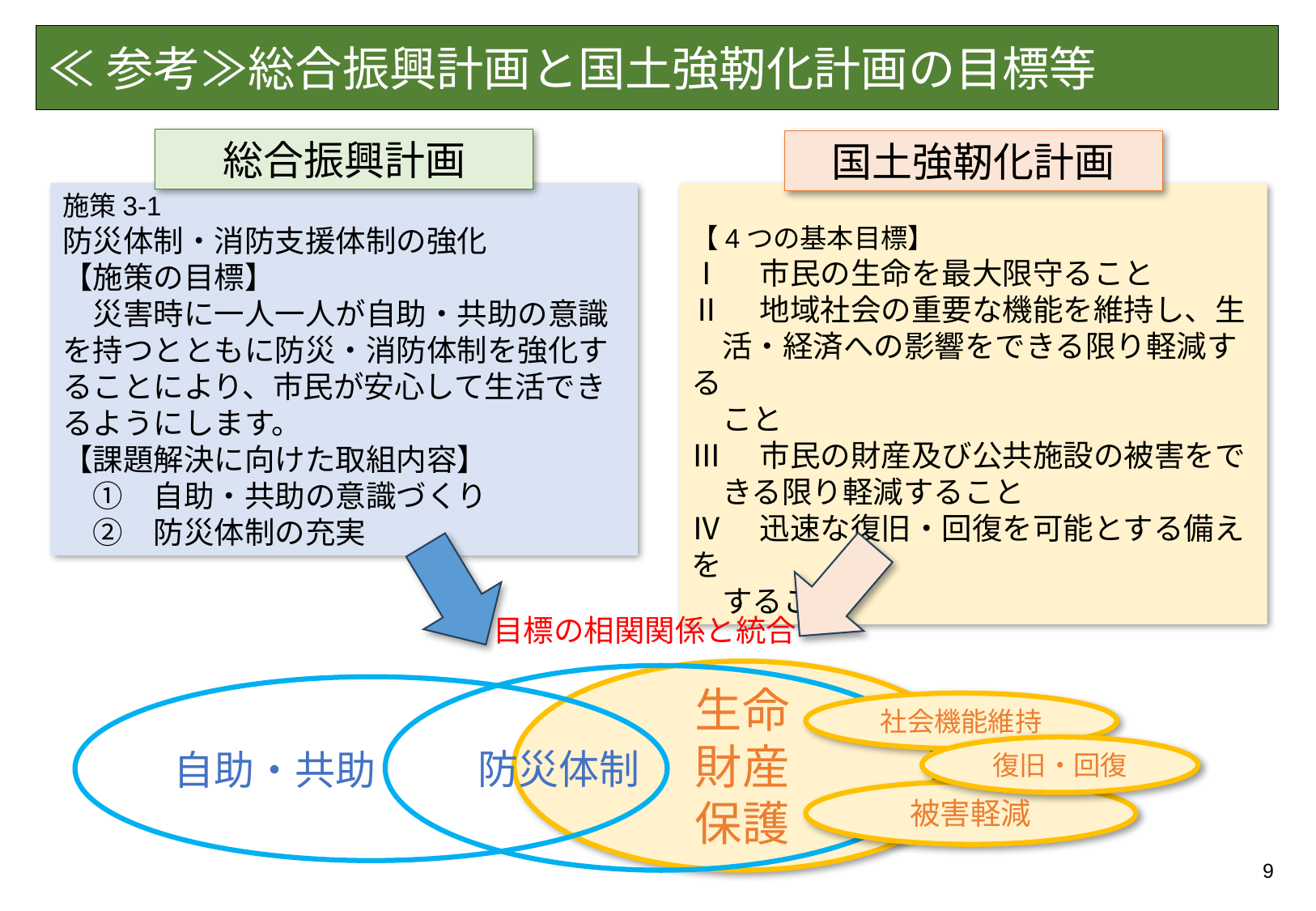

# ≪参考≫総合振興計画と国土強靭化計画の目標等
総合振興計画
国土強靭化計画
施策3-1
防災体制・消防支援体制の強化
【施策の目標】
　災害時に一人一人が自助・共助の意識を持つとともに防災・消防体制を強化することにより、市民が安心して生活できるようにします。
【課題解決に向けた取組内容】
　①　自助・共助の意識づくり
　②　防災体制の充実

【4つの基本目標】
Ⅰ　市民の生命を最大限守ること
Ⅱ　地域社会の重要な機能を維持し、生
　活・経済への影響をできる限り軽減する
　こと
Ⅲ　市民の財産及び公共施設の被害をで
　きる限り軽減すること
Ⅳ　迅速な復旧・回復を可能とする備えを
　すること

目標の相関関係と統合
生命
財産
保護
防災体制
自助・共助
社会機能維持
復旧・回復
被害軽減
9